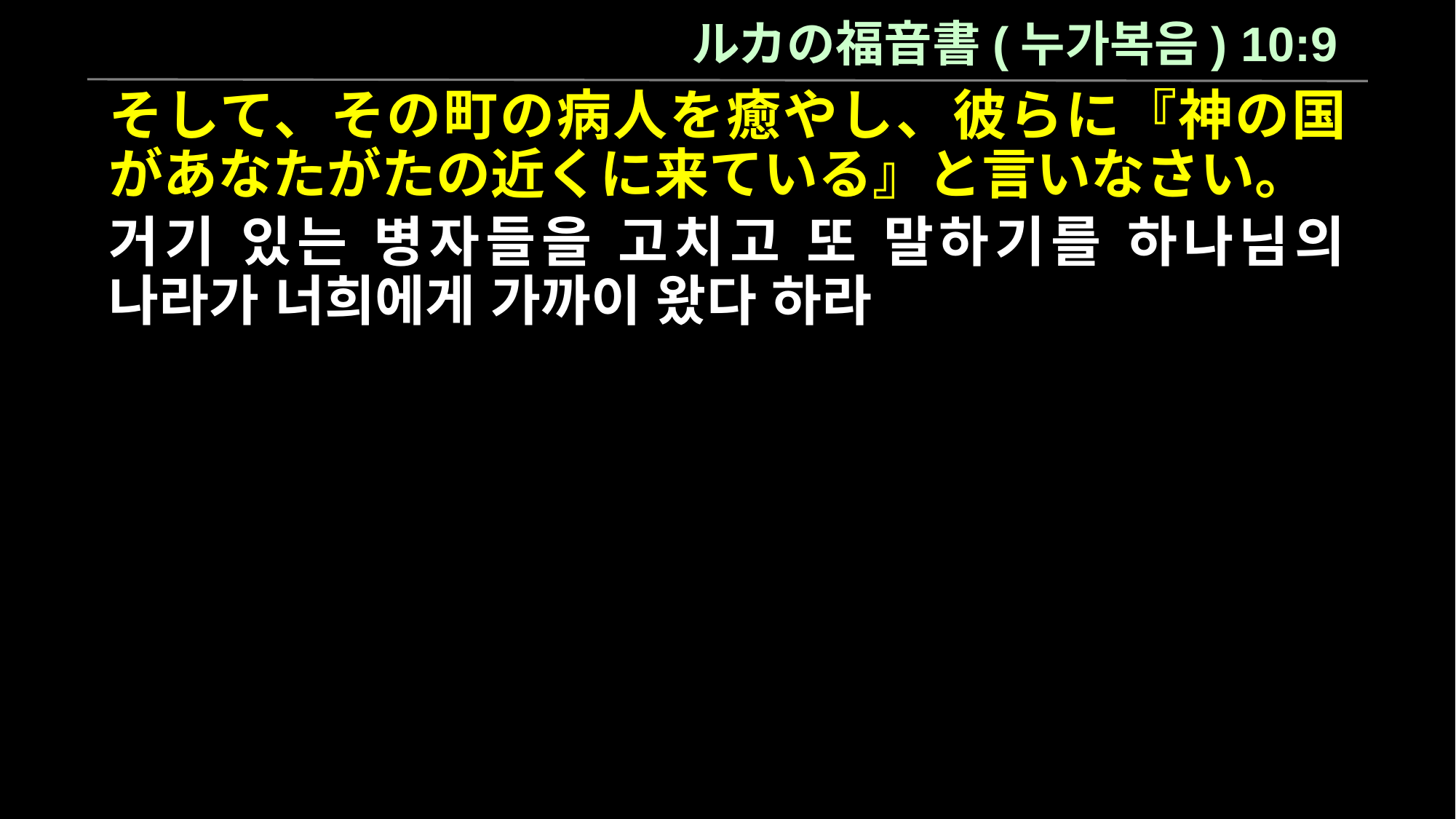

ルカの福音書(누가복음) 10:9

そして、その町の病人を癒やし、彼らに『神の国があなたがたの近くに来ている』と言いなさい。
거기 있는 병자들을 고치고 또 말하기를 하나님의 나라가 너희에게 가까이 왔다 하라